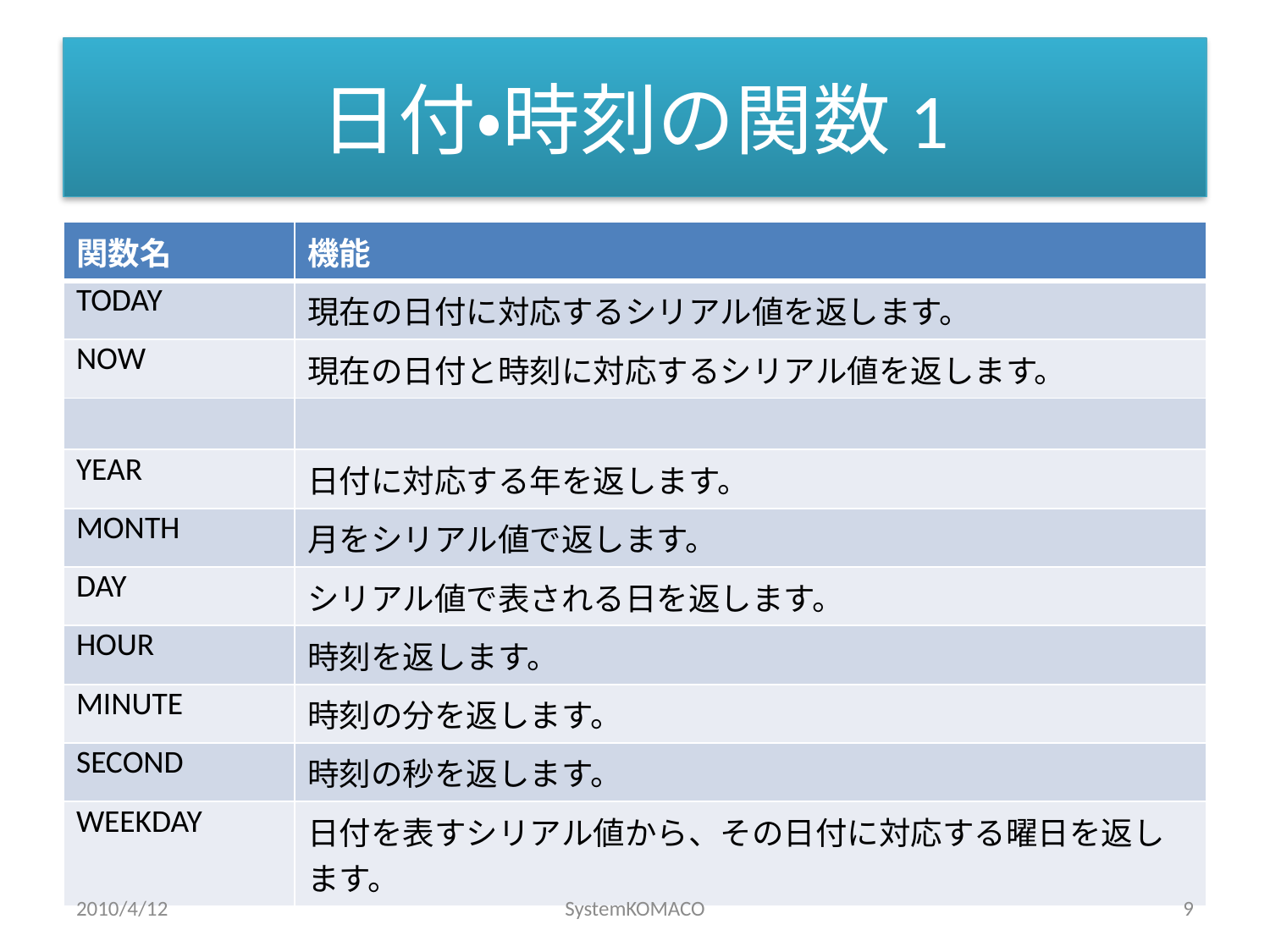

# 日付・時刻の関数1
| 関数名 | 機能 |
| --- | --- |
| TODAY | 現在の日付に対応するシリアル値を返します。 |
| NOW | 現在の日付と時刻に対応するシリアル値を返します。 |
|  |  |
| YEAR | 日付に対応する年を返します。 |
| MONTH | 月をシリアル値で返します。 |
| DAY | シリアル値で表される日を返します。 |
| HOUR | 時刻を返します。 |
| MINUTE | 時刻の分を返します。 |
| SECOND | 時刻の秒を返します。 |
| WEEKDAY | 日付を表すシリアル値から、その日付に対応する曜日を返します。 |
2010/4/12
SystemKOMACO
9